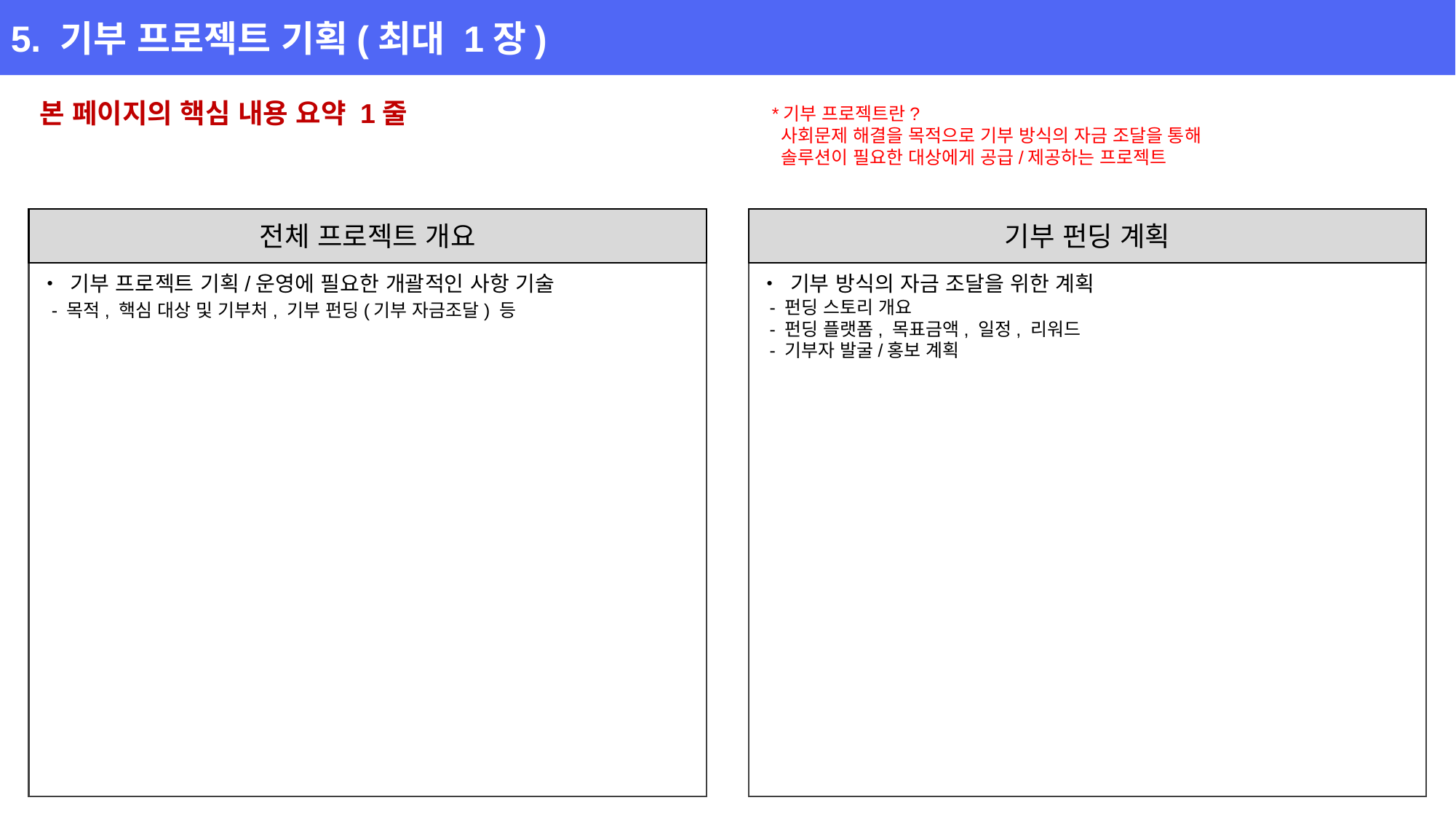

5. 기부 프로젝트 기획(최대 1장)
본 페이지의 핵심 내용 요약 1줄
*기부 프로젝트란?
 사회문제 해결을 목적으로 기부 방식의 자금 조달을 통해
 솔루션이 필요한 대상에게 공급/제공하는 프로젝트
전체 프로젝트 개요

기부 펀딩 계획

• 기부 프로젝트 기획/운영에 필요한 개괄적인 사항 기술
  - 목적, 핵심 대상 및 기부처, 기부 펀딩(기부 자금조달) 등
• 기부 방식의 자금 조달을 위한 계획
  - 펀딩 스토리 개요
  - 펀딩 플랫폼, 목표금액, 일정, 리워드
  - 기부자 발굴/홍보 계획